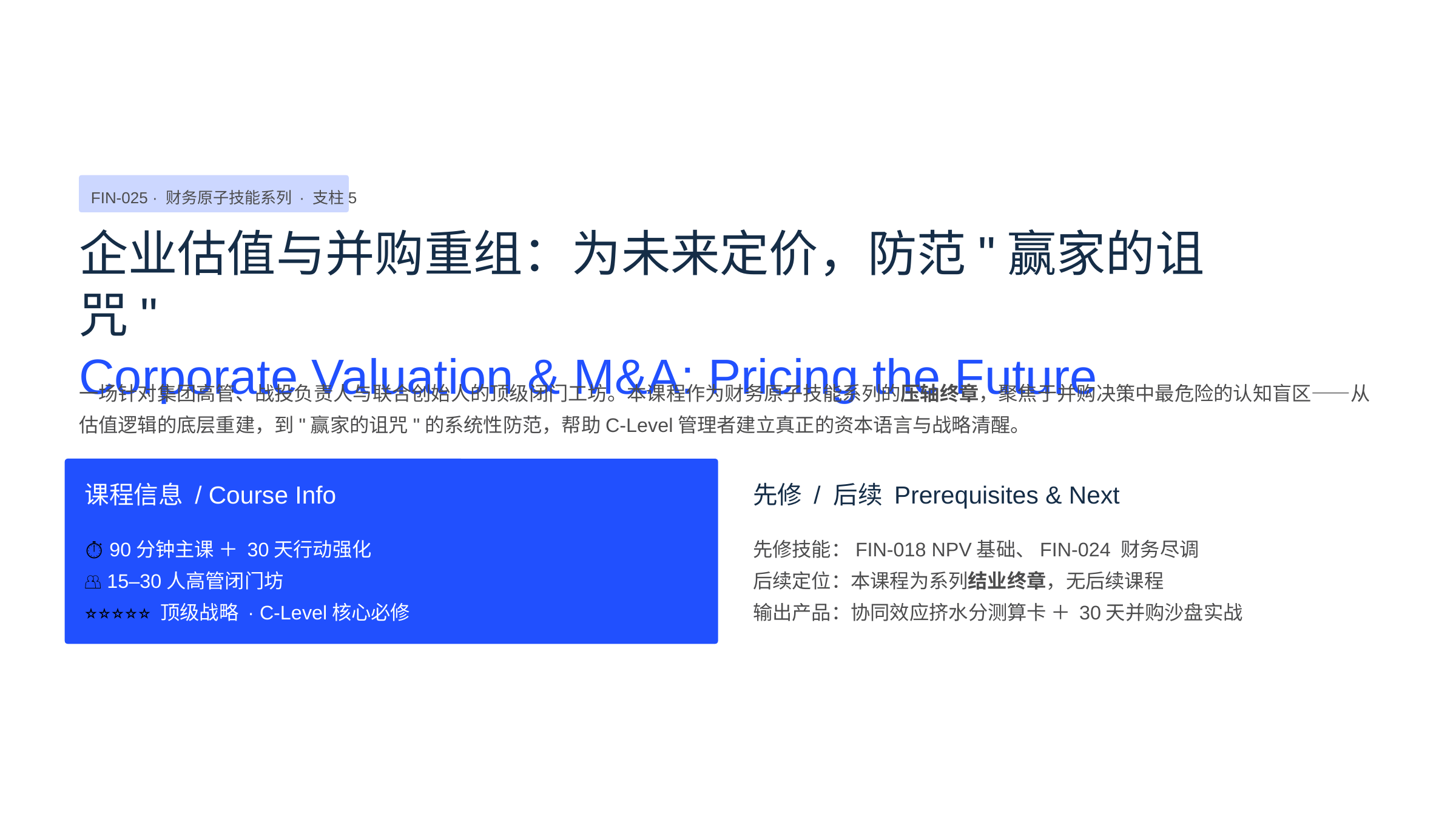

FIN-025 · 财务原子技能系列 · 支柱5
企业估值与并购重组：为未来定价，防范"赢家的诅咒"
Corporate Valuation & M&A: Pricing the Future
一场针对集团高管、战投负责人与联合创始人的顶级闭门工坊。本课程作为财务原子技能系列的压轴终章，聚焦于并购决策中最危险的认知盲区——从估值逻辑的底层重建，到"赢家的诅咒"的系统性防范，帮助C-Level管理者建立真正的资本语言与战略清醒。

课程信息 / Course Info
先修 / 后续 Prerequisites & Next
⏱ 90分钟主课 ＋ 30天行动强化
👥 15–30人高管闭门坊
⭐⭐⭐⭐⭐ 顶级战略 · C-Level核心必修
先修技能：FIN-018 NPV基础、FIN-024 财务尽调
后续定位：本课程为系列结业终章，无后续课程
输出产品：协同效应挤水分测算卡 ＋ 30天并购沙盘实战